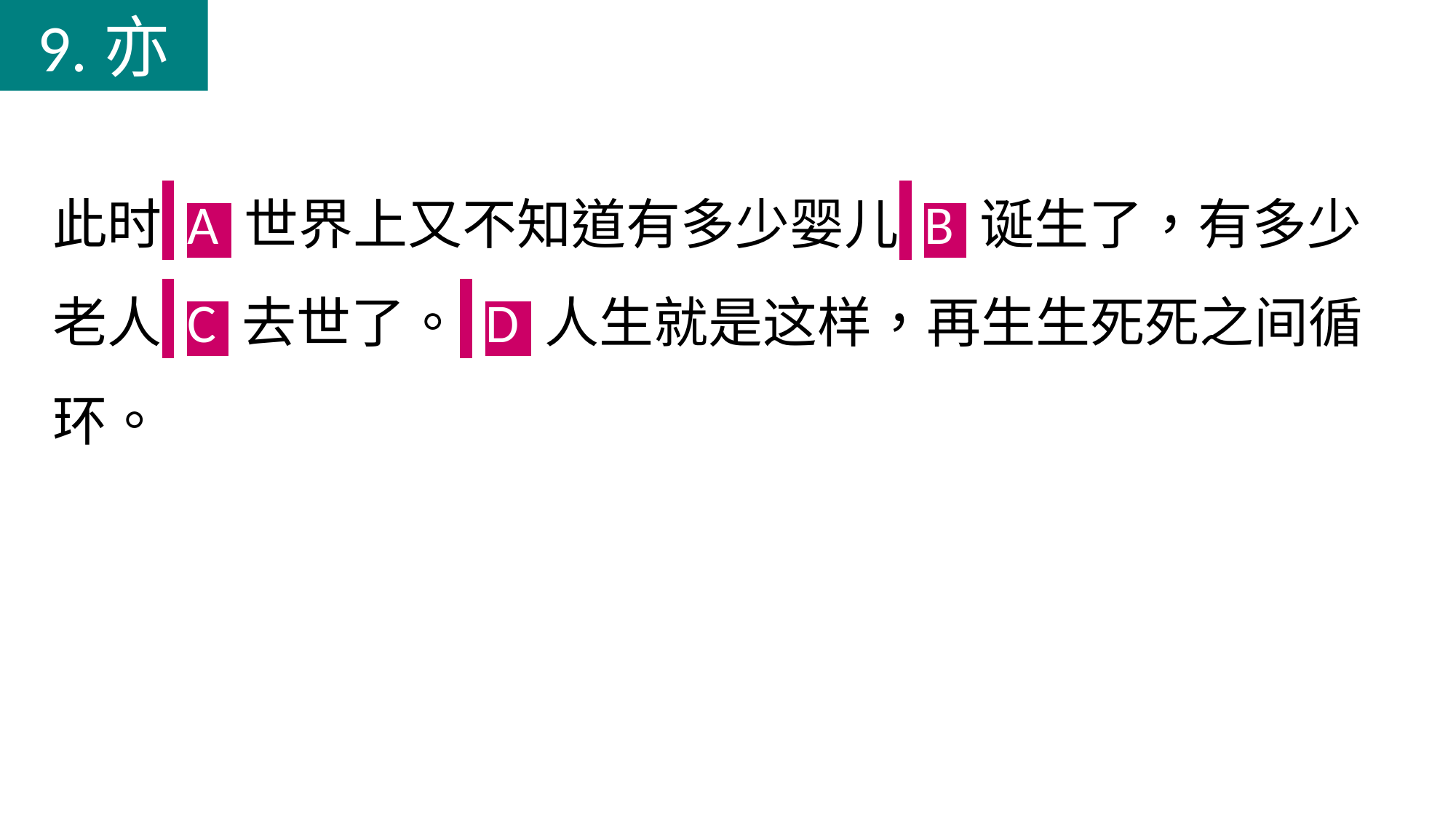

9.亦
此时 A 世界上又不知道有多少婴儿 B 诞生了，有多少老人 C 去世了。 D 人生就是这样，再生生死死之间循环。